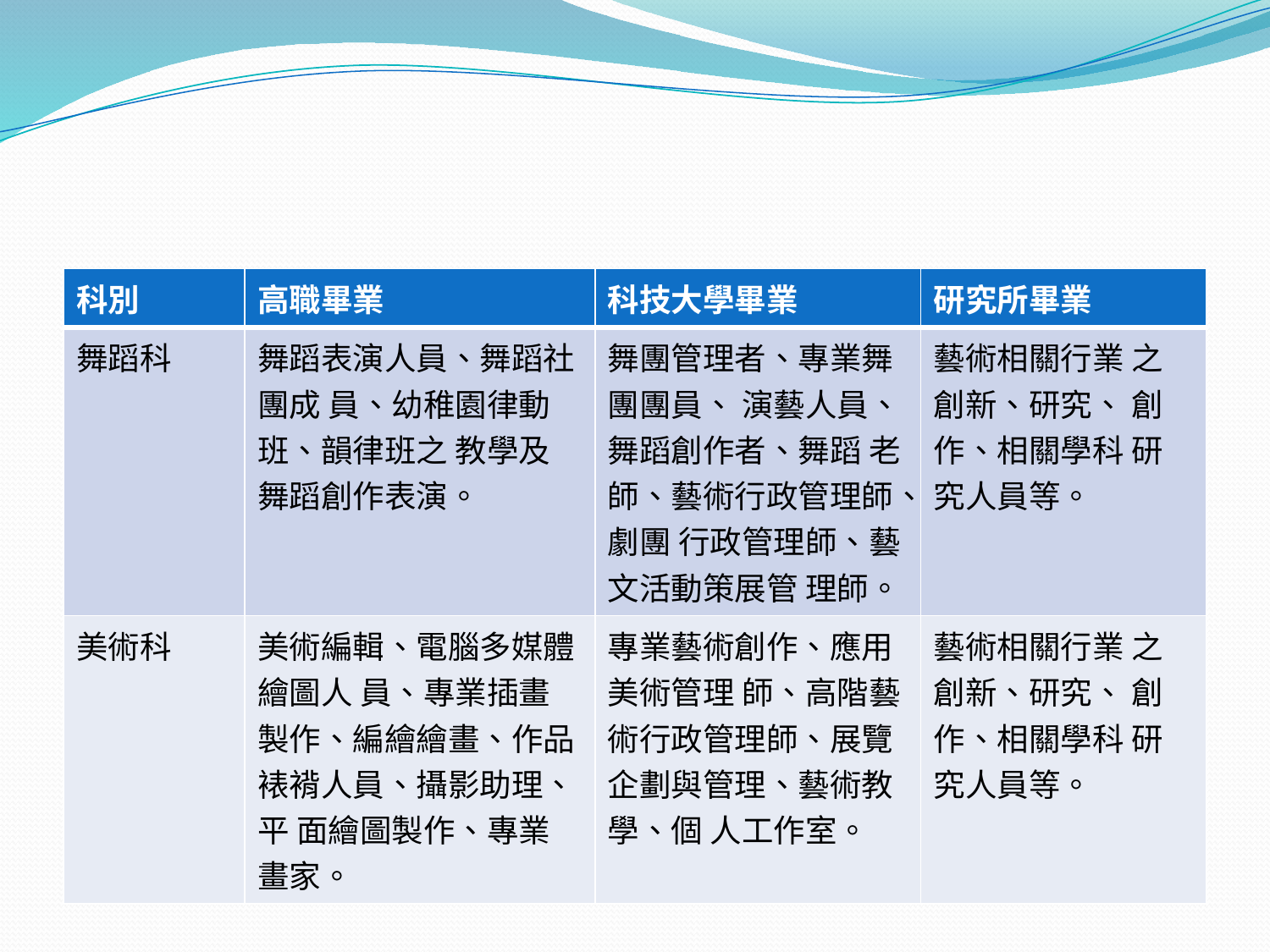

#
| 科別 | 高職畢業 | 科技大學畢業 | 研究所畢業 |
| --- | --- | --- | --- |
| 舞蹈科 | 舞蹈表演人員、舞蹈社團成 員、幼稚園律動班、韻律班之 教學及舞蹈創作表演。 | 舞團管理者、專業舞團團員、 演藝人員、舞蹈創作者、舞蹈 老師、藝術行政管理師、劇團 行政管理師、藝文活動策展管 理師。 | 藝術相關行業 之創新、研究、 創作、相關學科 研究人員等。 |
| 美術科 | 美術編輯、電腦多媒體繪圖人 員、專業插畫製作、編繪繪畫、作品裱褙人員、攝影助理、平 面繪圖製作、專業畫家。 | 專業藝術創作、應用美術管理 師、高階藝術行政管理師、展覽企劃與管理、藝術教學、個 人工作室。 | 藝術相關行業 之創新、研究、 創作、相關學科 研究人員等。 |